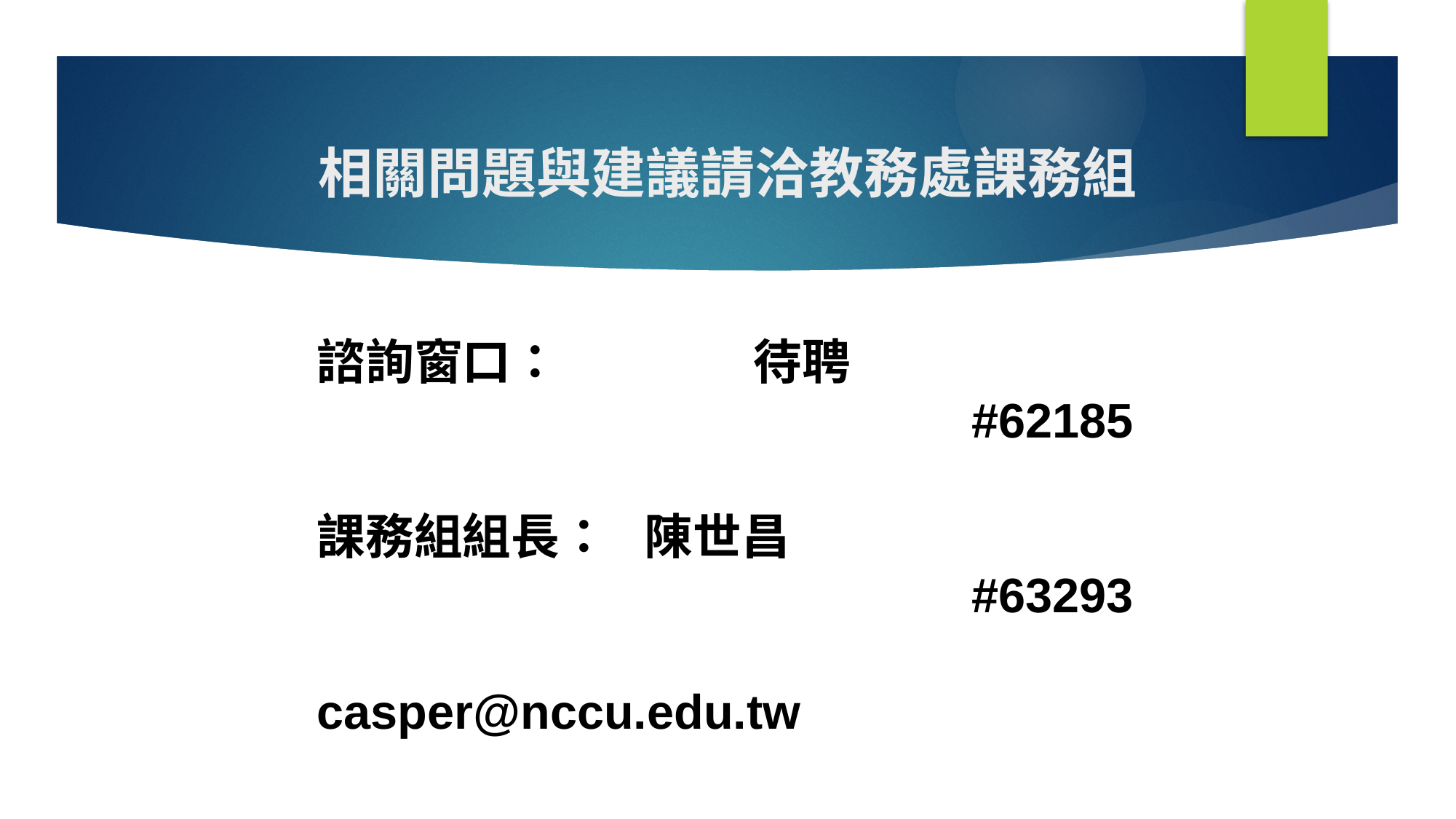

# 相關問題與建議請洽教務處課務組
諮詢窗口：		待聘
						#62185

課務組組長：	陳世昌
						#63293
						casper@nccu.edu.tw